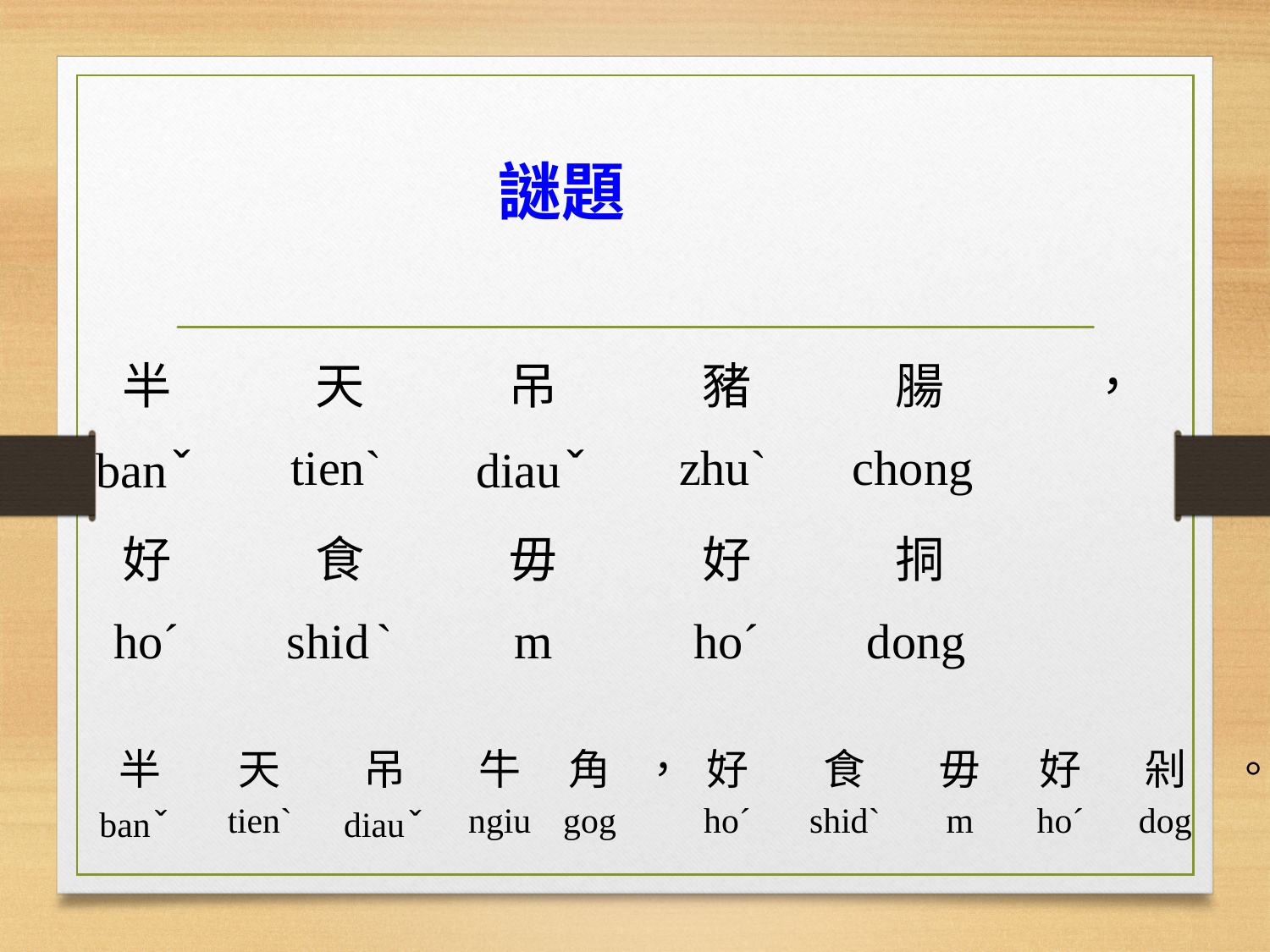

謎題
| 半 | 天 | 吊 | 豬 | 腸 | ， |
| --- | --- | --- | --- | --- | --- |
| banˇ | tienˋ | diauˇ | zhuˋ | chong |  |
| 好 | 食 | 毋 | 好 | 挏 |  |
| hoˊ | shid ˋ | m | hoˊ | dong |  |
| 半 | 天 | 吊 | 牛 | 角 | ， | 好 | 食 | 毋 | 好 | 剁 | 。 |
| --- | --- | --- | --- | --- | --- | --- | --- | --- | --- | --- | --- |
| banˇ | tienˋ | diauˇ | ngiu | gog |  | hoˊ | shidˋ | m | hoˊ | dog |  |